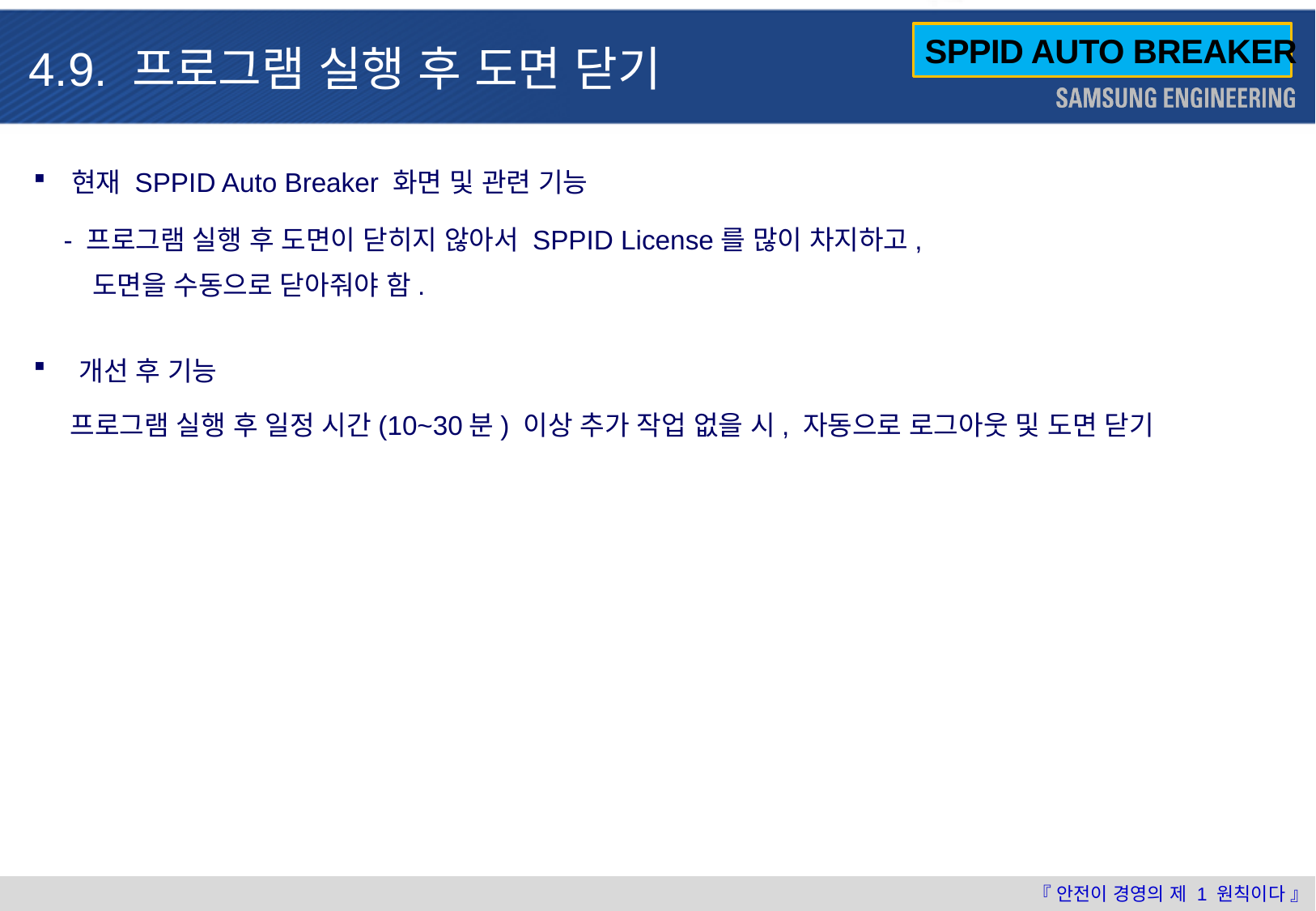

SPPID AUTO BREAKER
4.9. 프로그램 실행 후 도면 닫기
현재 SPPID Auto Breaker 화면 및 관련 기능
    - 프로그램 실행 후 도면이 닫히지 않아서 SPPID License를 많이 차지하고,
       도면을 수동으로 닫아줘야 함.
개선 후 기능
     프로그램 실행 후 일정 시간(10~30분) 이상 추가 작업 없을 시, 자동으로 로그아웃 및 도면 닫기